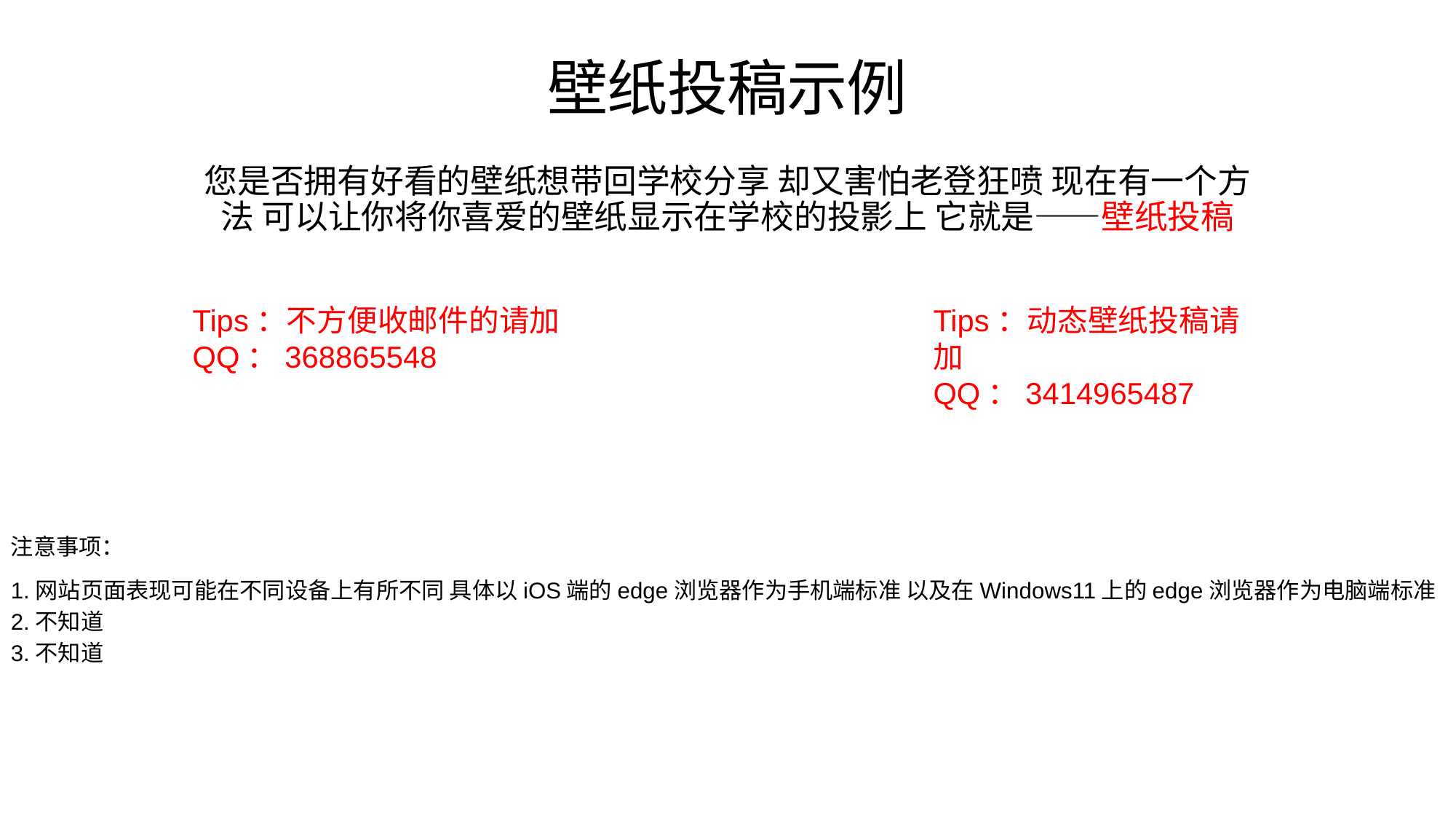

# 壁纸投稿示例
您是否拥有好看的壁纸想带回学校分享 却又害怕老登狂喷 现在有一个方法 可以让你将你喜爱的壁纸显示在学校的投影上 它就是——壁纸投稿

Tips：不方便收邮件的请加
QQ：368865548
Tips：动态壁纸投稿请加
QQ：3414965487
注意事项：
1.网站页面表现可能在不同设备上有所不同 具体以iOS端的edge浏览器作为手机端标准 以及在Windows11上的edge浏览器作为电脑端标准
2.不知道
3.不知道